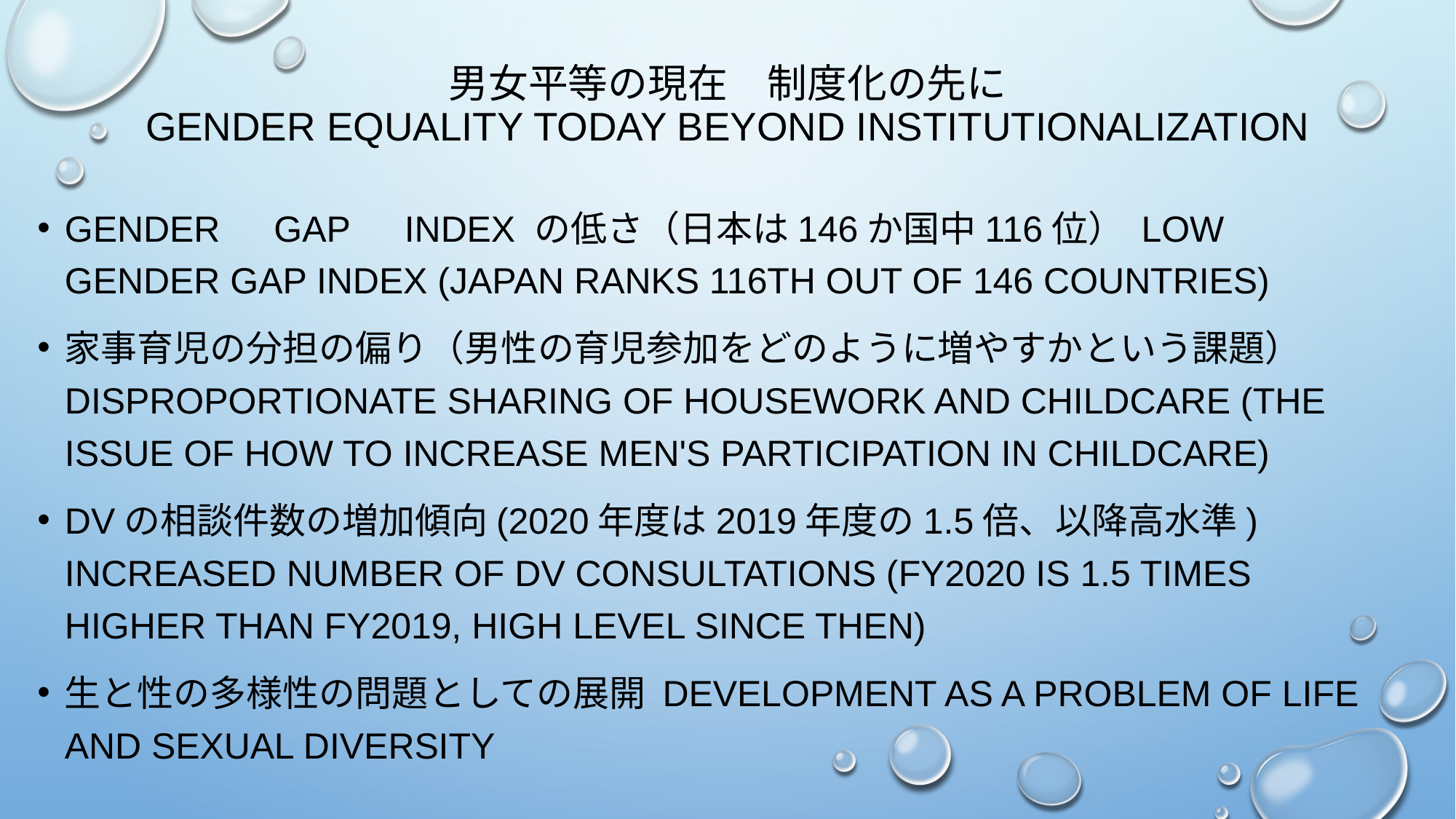

# 男女平等の現在　制度化の先に Gender equality today Beyond institutionalization
Gender　Gap　Index の低さ（日本は146か国中116位） Low Gender Gap Index (Japan ranks 116th out of 146 countries)
家事育児の分担の偏り（男性の育児参加をどのように増やすかという課題） Disproportionate sharing of housework and childcare (the issue of how to increase men's participation in childcare)
DVの相談件数の増加傾向(2020年度は2019年度の1.5倍、以降高水準) Increased number of DV consultations (FY2020 is 1.5 times higher than FY2019, high level since then)
生と性の多様性の問題としての展開 Development as a Problem of Life and Sexual Diversity